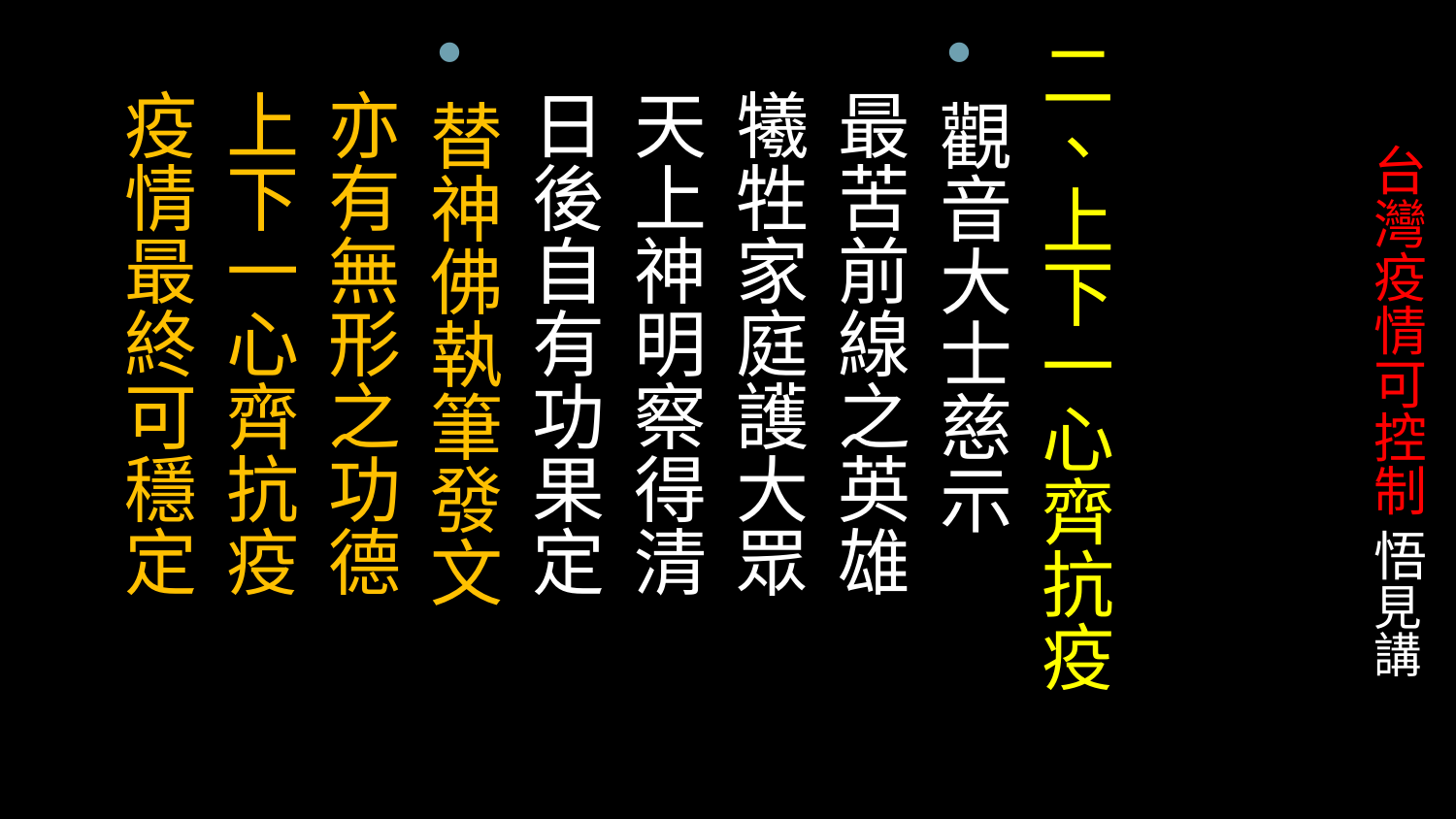

二、上下一心齊抗疫
觀音大士慈示
  最苦前線之英雄
  犧牲家庭護大眾
  天上神明察得清
  日後自有功果定
替神佛執筆發文
  亦有無形之功德
  上下一心齊抗疫
  疫情最終可穩定

# 台灣疫情可控制 悟見講